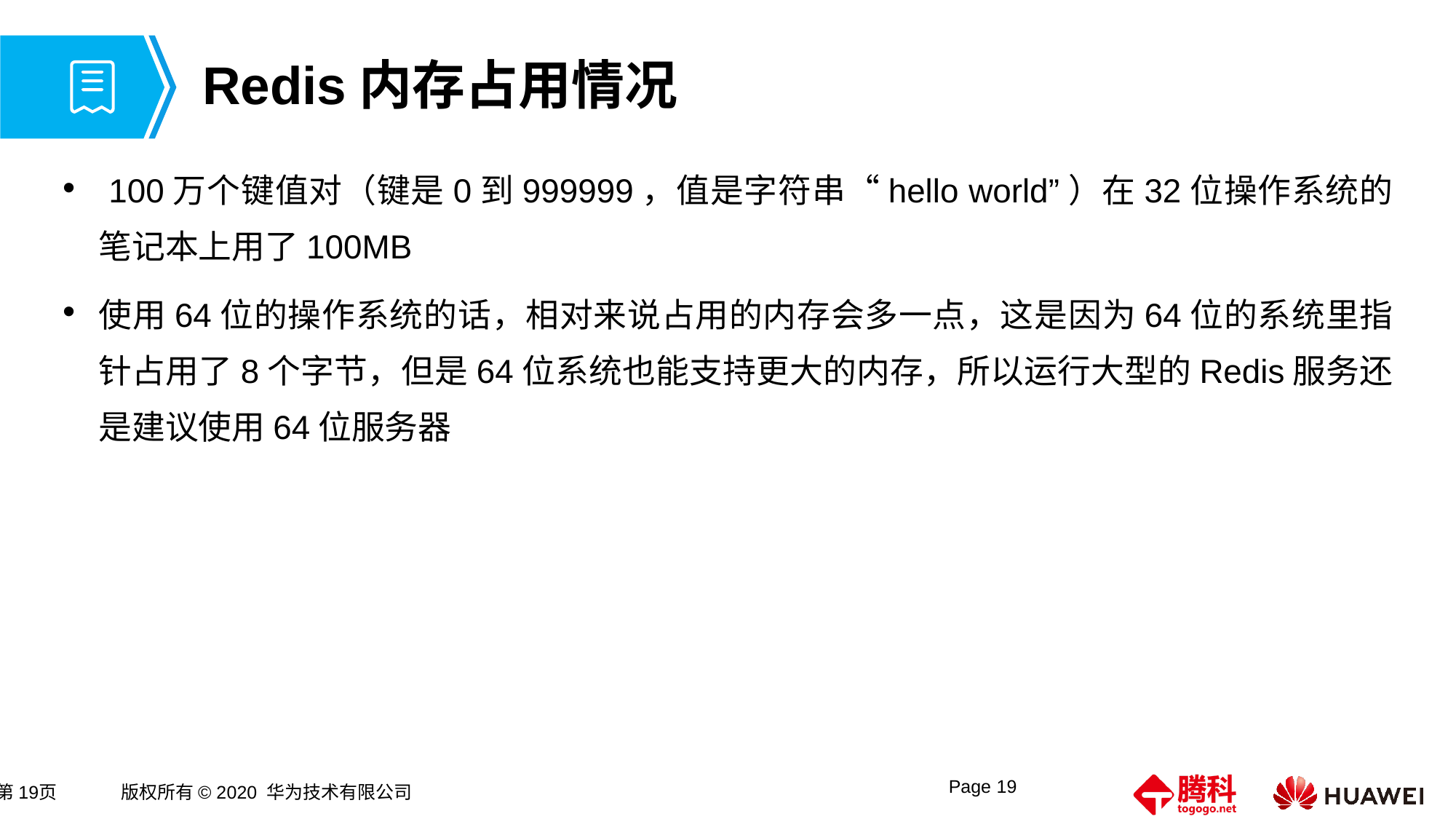

# Redis内存占用情况
 100万个键值对（键是0到999999，值是字符串“hello world”）在32位操作系统的笔记本上用了100MB
使用64位的操作系统的话，相对来说占用的内存会多一点，这是因为64位的系统里指针占用了8个字节，但是64位系统也能支持更大的内存，所以运行大型的Redis服务还是建议使用64位服务器